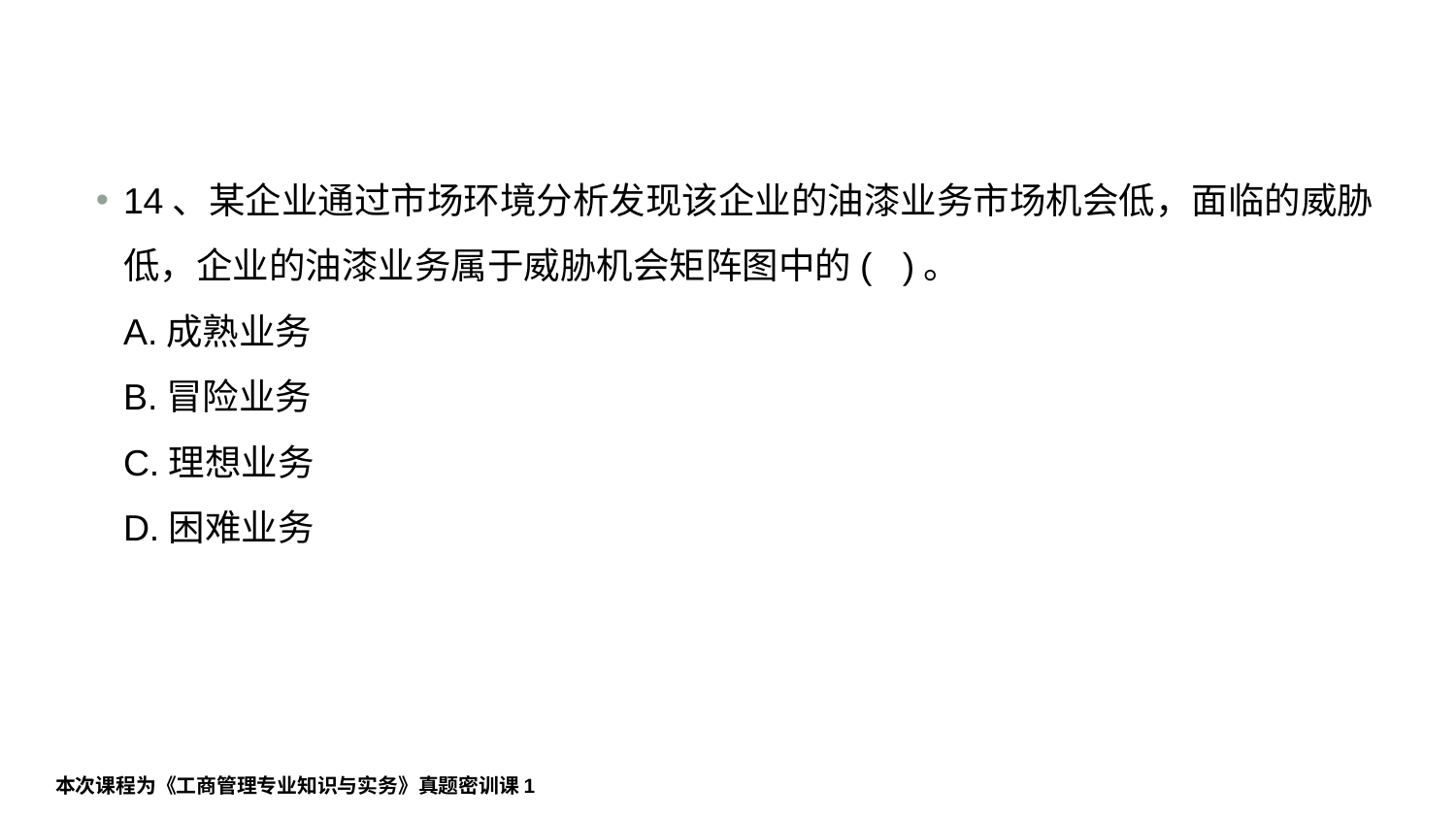

14、某企业通过市场环境分析发现该企业的油漆业务市场机会低，面临的威胁低，企业的油漆业务属于威胁机会矩阵图中的(   )。
A.成熟业务
B.冒险业务
C.理想业务
D.困难业务